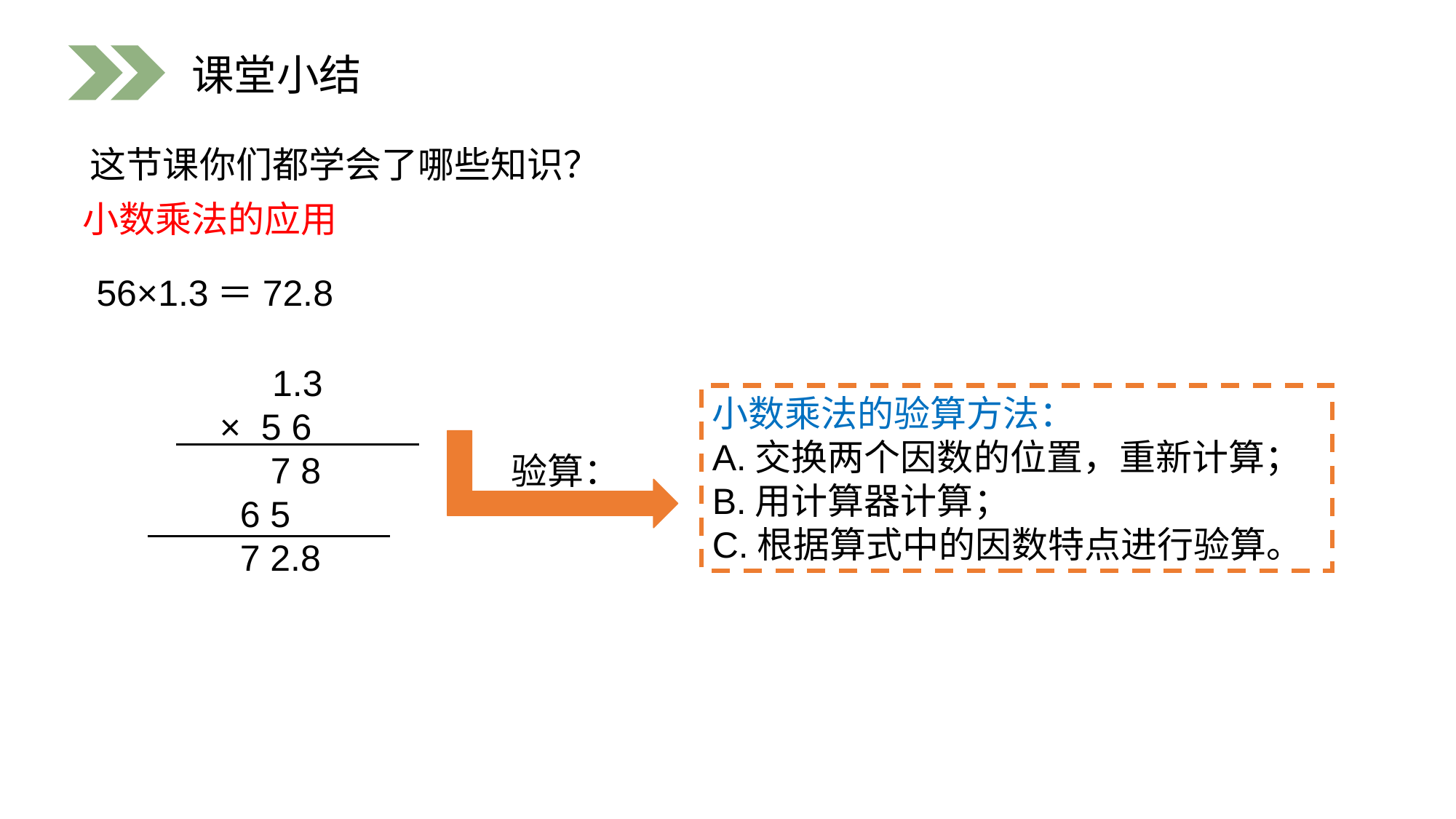

课堂小结
这节课你们都学会了哪些知识？
小数乘法的应用
56×1.3＝72.8
1.3
      ×  5 6
           7 8
        6 5
        7 2.8
小数乘法的验算方法：
A.交换两个因数的位置，重新计算；
B.用计算器计算；
C.根据算式中的因数特点进行验算。

验算：